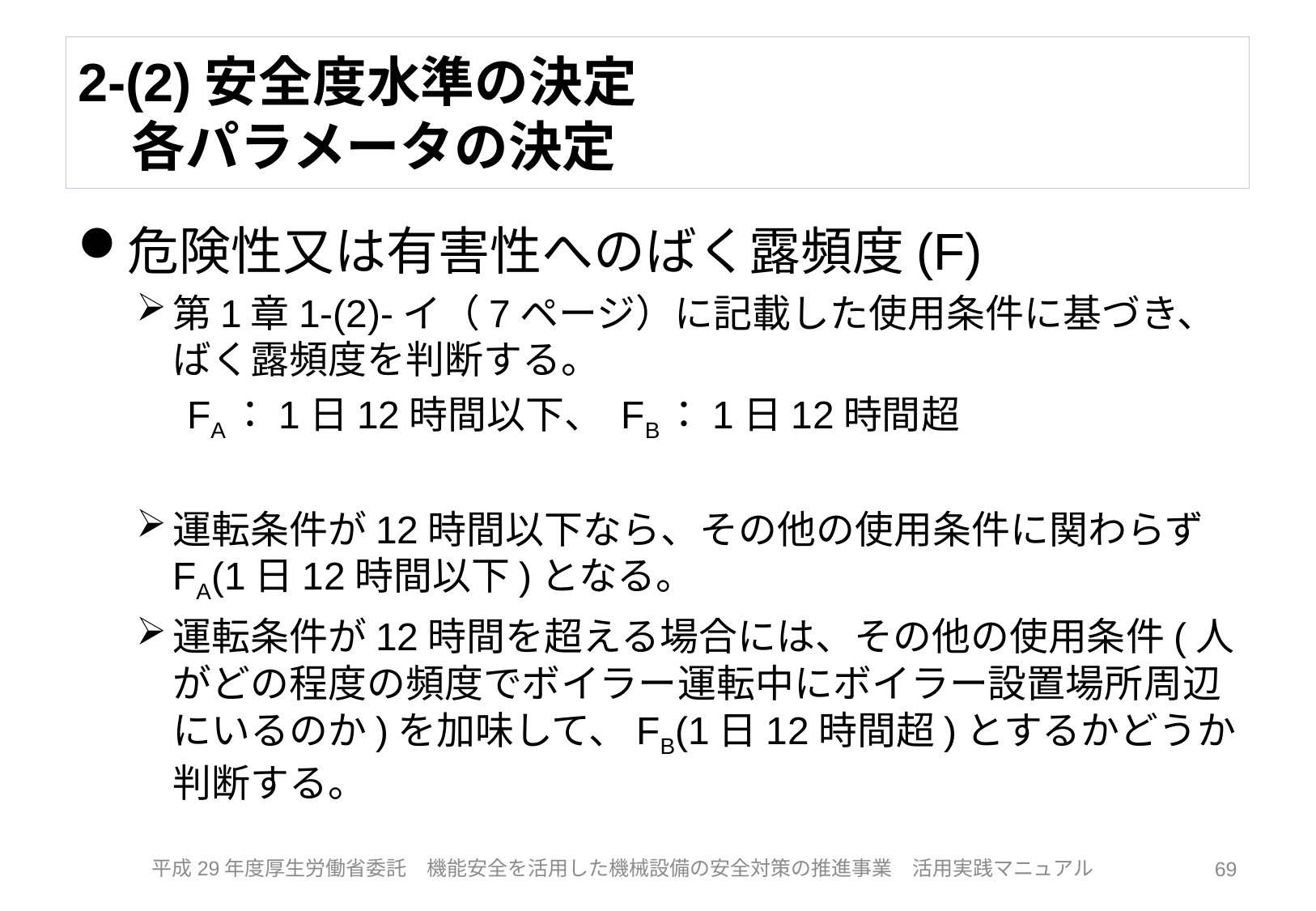

# 2-(2)安全度水準の決定 　各パラメータの決定
危険性又は有害性へのばく露頻度(F)
第1章1-(2)-イ（7ページ）に記載した使用条件に基づき、ばく露頻度を判断する。
FA：1日12時間以下、 FB：1日12時間超

運転条件が12時間以下なら、その他の使用条件に関わらずFA(1日12時間以下)となる。
運転条件が12時間を超える場合には、その他の使用条件(人がどの程度の頻度でボイラー運転中にボイラー設置場所周辺にいるのか)を加味して、FB(1日12時間超)とするかどうか判断する。
69
平成29年度厚生労働省委託　機能安全を活用した機械設備の安全対策の推進事業　活用実践マニュアル